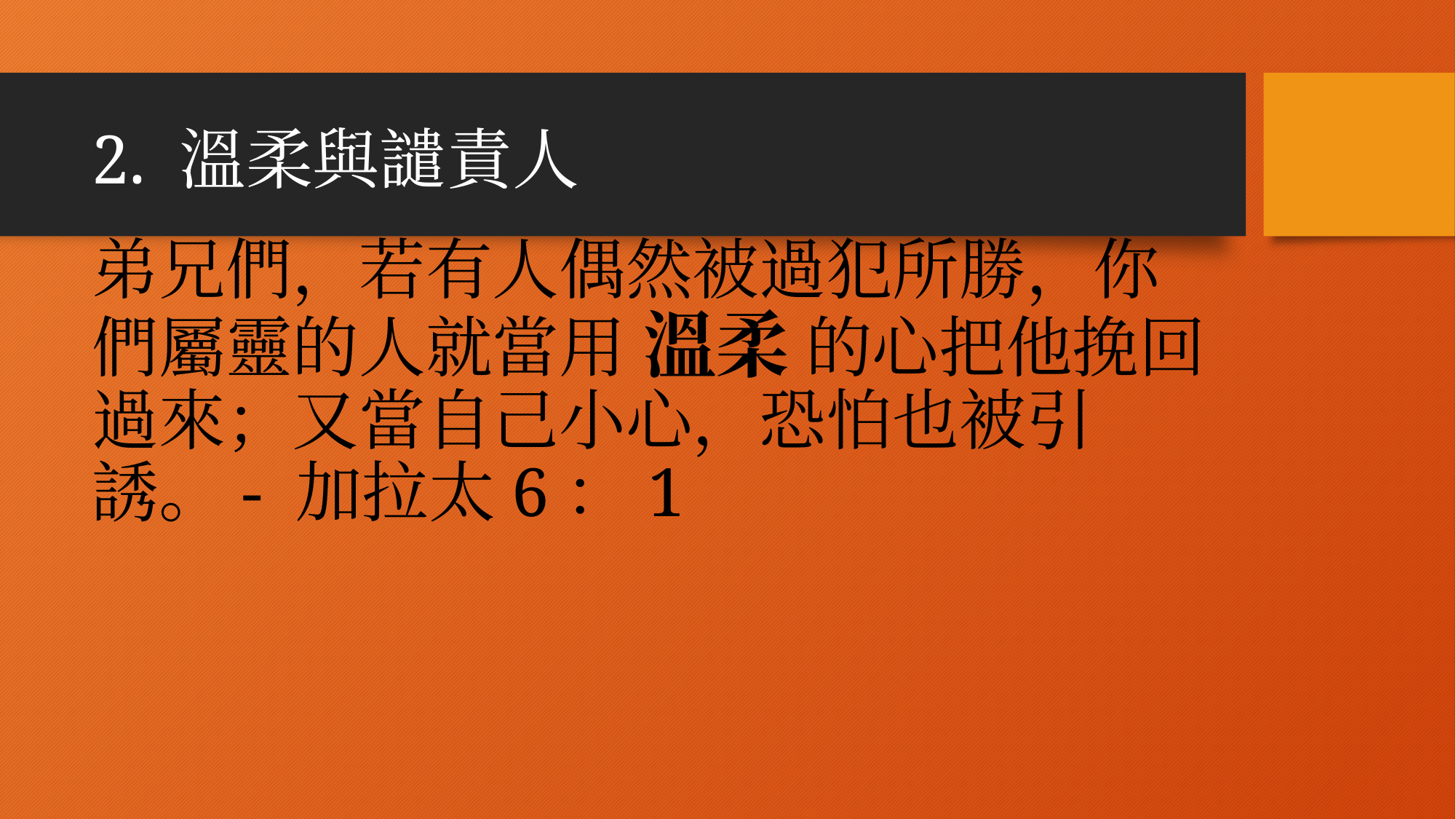

# 2. 溫柔與譴責人
弟兄們，若有人偶然被過犯所勝，你們屬靈的人就當用 溫柔 的心把他挽回過來；又當自己小心，恐怕也被引誘。- 加拉太6：1